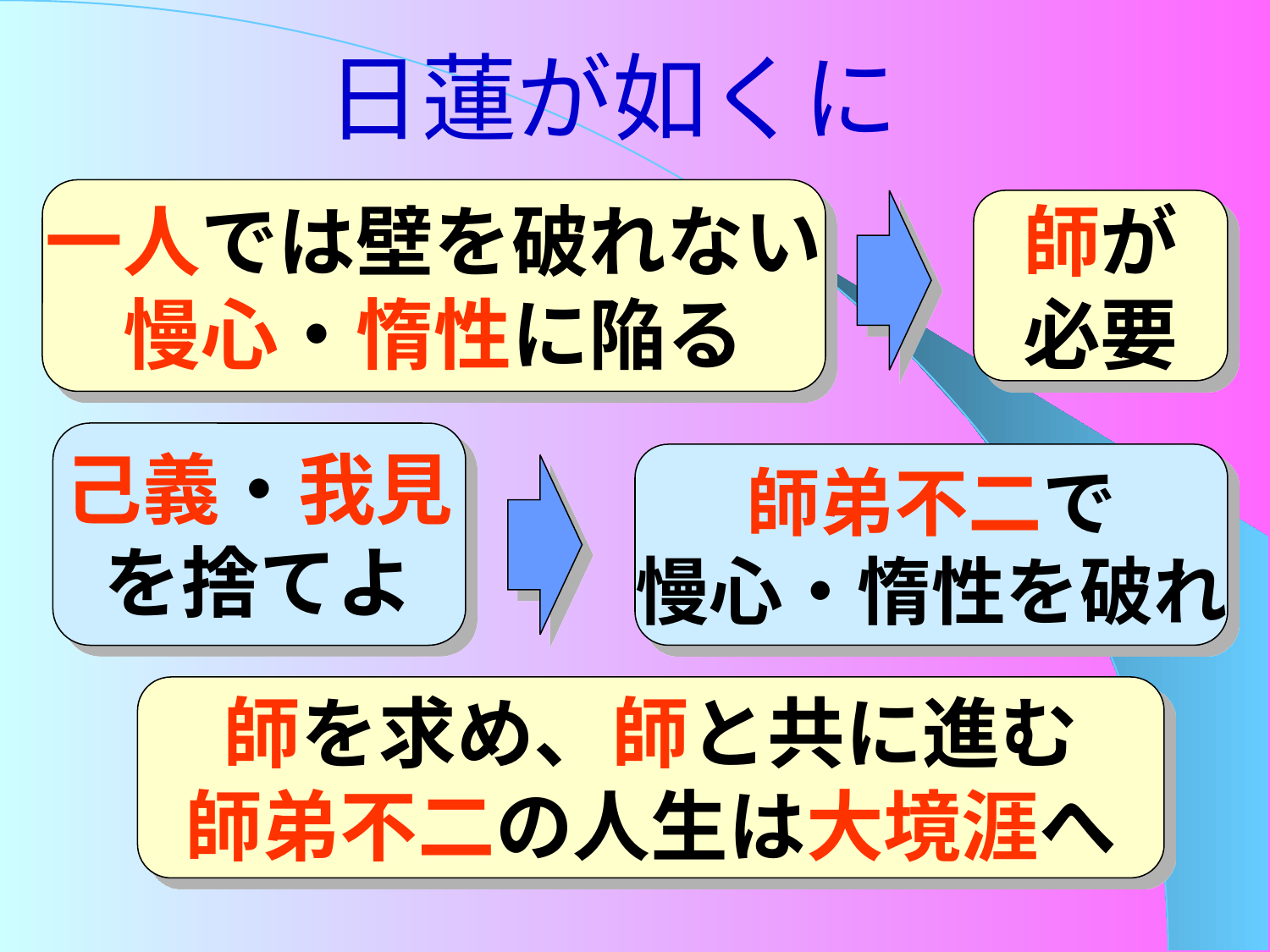

# 日蓮が如くに
一人では壁を破れない
慢心・惰性に陥る

師が
必要
己義・我見
を捨てよ
師弟不二で
慢心・惰性を破れ

師を求め、師と共に進む
師弟不二の人生は大境涯へ